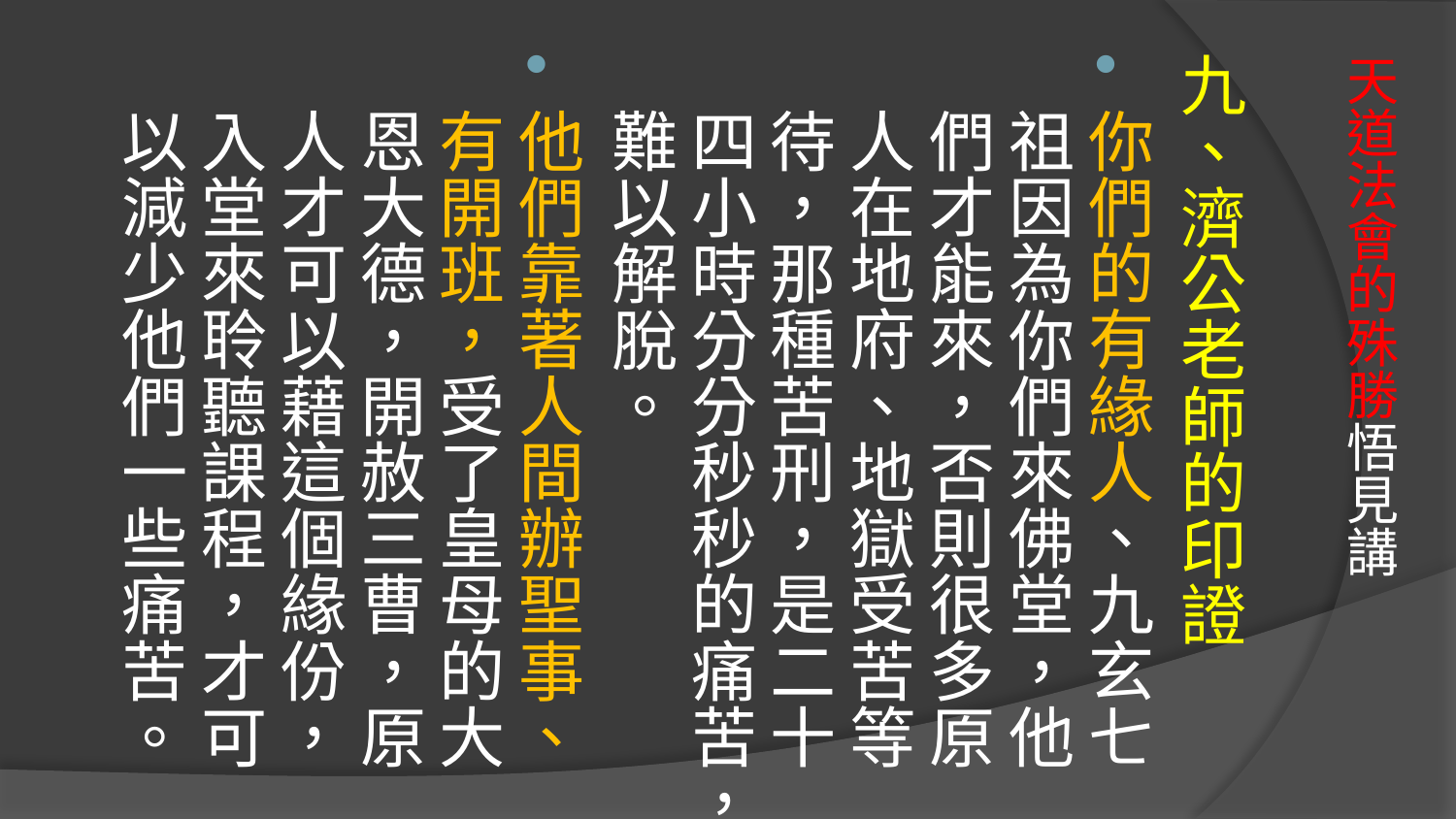

九、濟公老師的印證
你們的有緣人、九玄七祖因為你們來佛堂，他們才能來，否則很多原人在地府、地獄受苦等待，那種苦刑，是二十四小時分分秒秒的痛苦，難以解脫。
他們靠著人間辦聖事、有開班，受了皇母的大恩大德，開赦三曹，原人才可以藉這個緣份，入堂來聆聽課程，才可以減少他們一些痛苦。

# 天道法會的殊勝悟見講